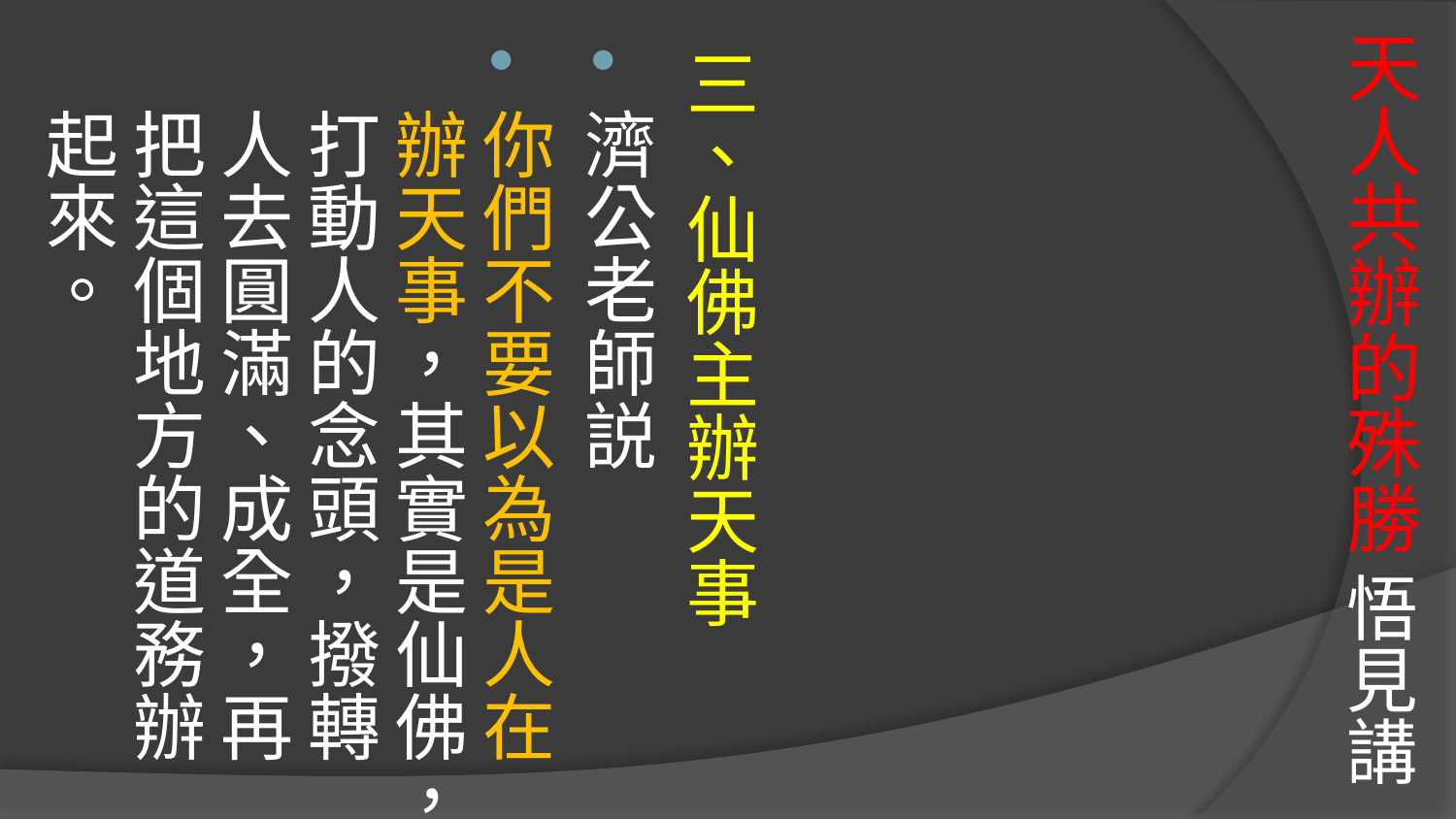

# 天人共辦的殊勝 悟見講
三、仙佛主辦天事
濟公老師説
你們不要以為是人在辦天事，其實是仙佛，打動人的念頭，撥轉人去圓滿、成全，再把這個地方的道務辦起來。